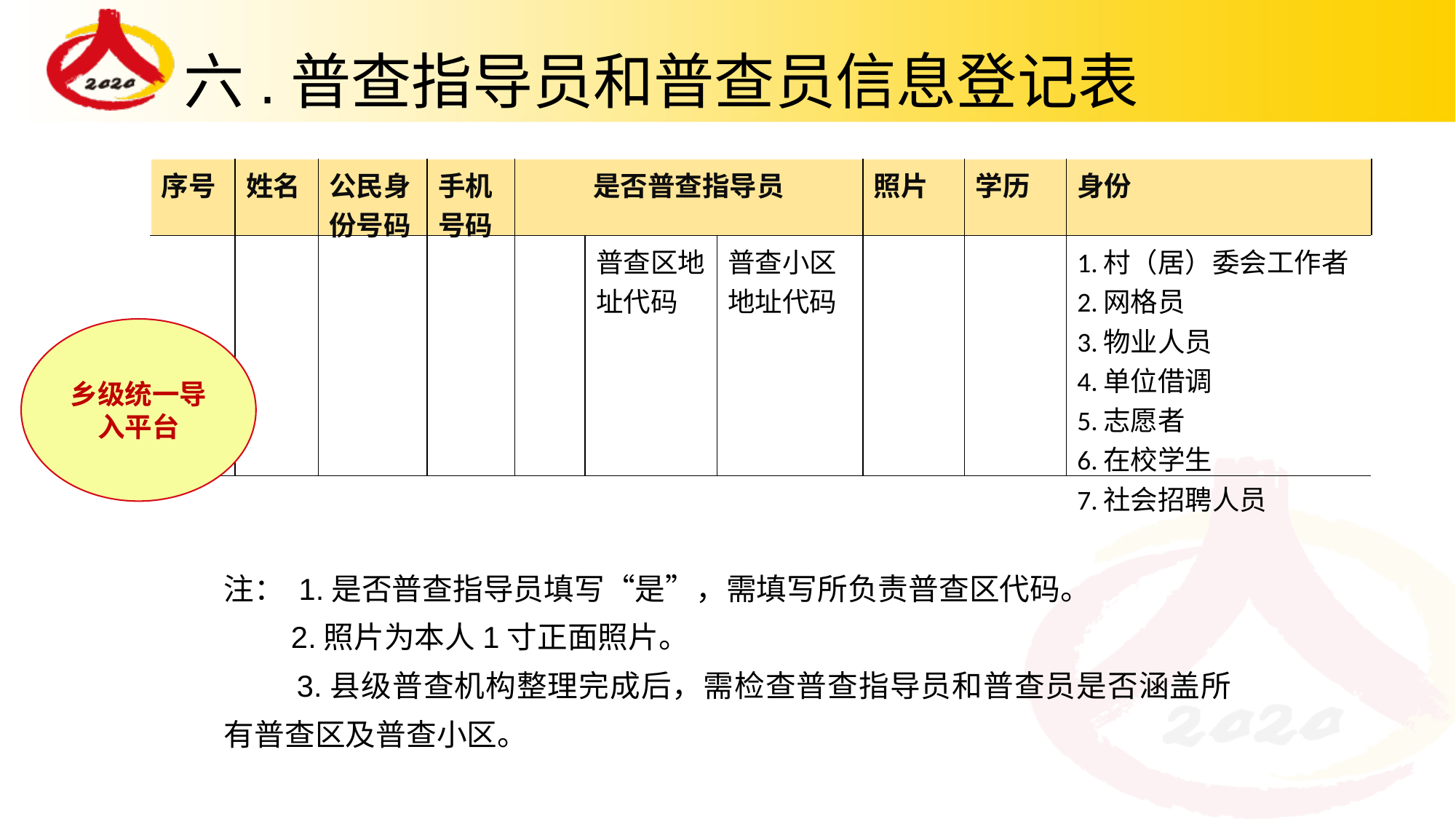

六.普查指导员和普查员信息登记表
| 序号 | 姓名 | 公民身份号码 | 手机号码 | 是否普查指导员 |  |  | 照片 | 学历 | 身份 |
| --- | --- | --- | --- | --- | --- | --- | --- | --- | --- |
|  |  |  |  |  | 普查区地址代码 | 普查小区地址代码 |  |  | 1.村（居）委会工作者 2.网格员 3.物业人员 4.单位借调 5.志愿者 6.在校学生 7.社会招聘人员 |
乡级统一导入平台
注： 1.是否普查指导员填写“是”，需填写所负责普查区代码。
        2.照片为本人1寸正面照片。
        3.县级普查机构整理完成后，需检查普查指导员和普查员是否涵盖所有普查区及普查小区。
33